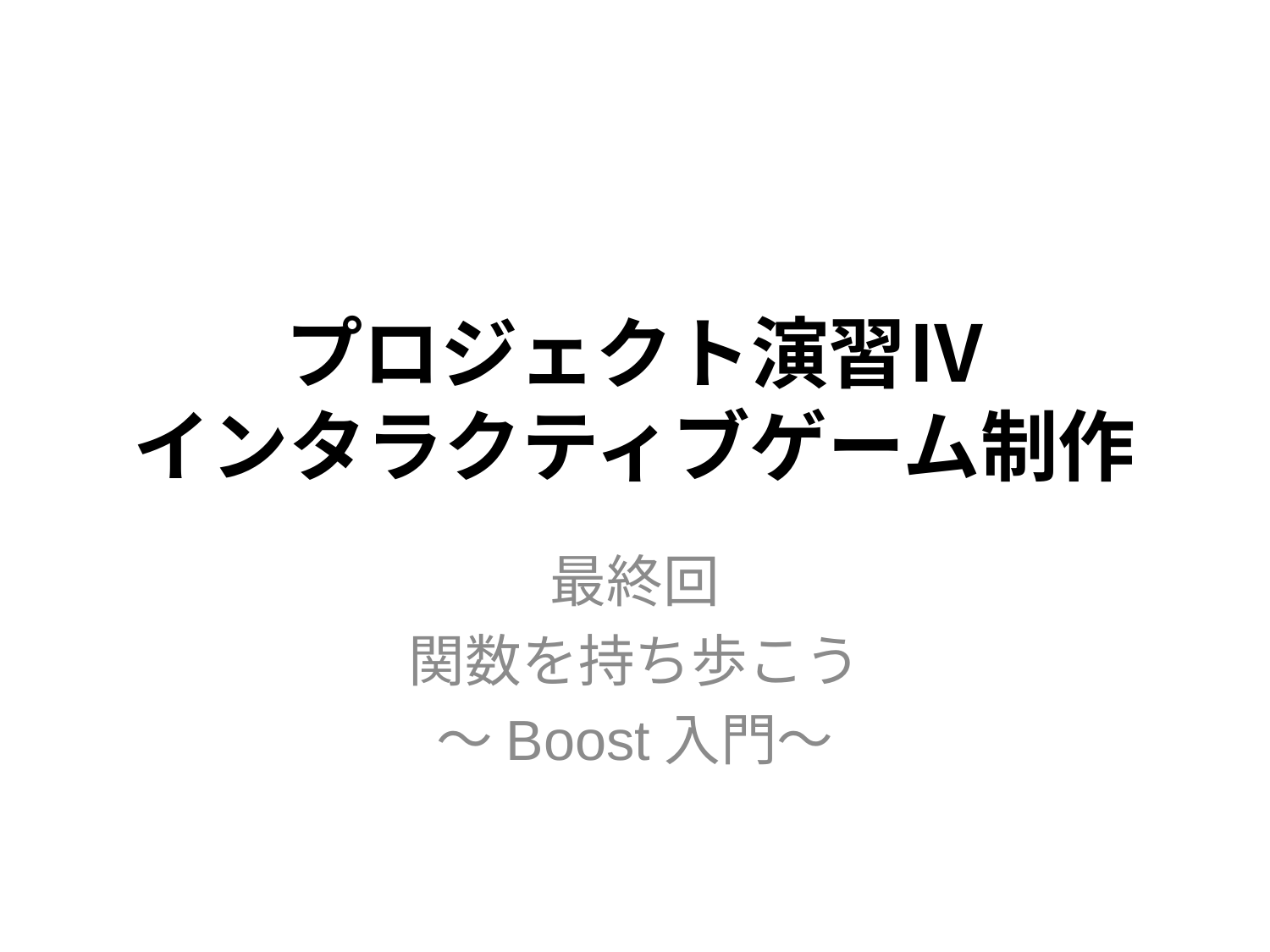

# プロジェクト演習Ⅳ インタラクティブゲーム制作
最終回
関数を持ち歩こう
～Boost入門～